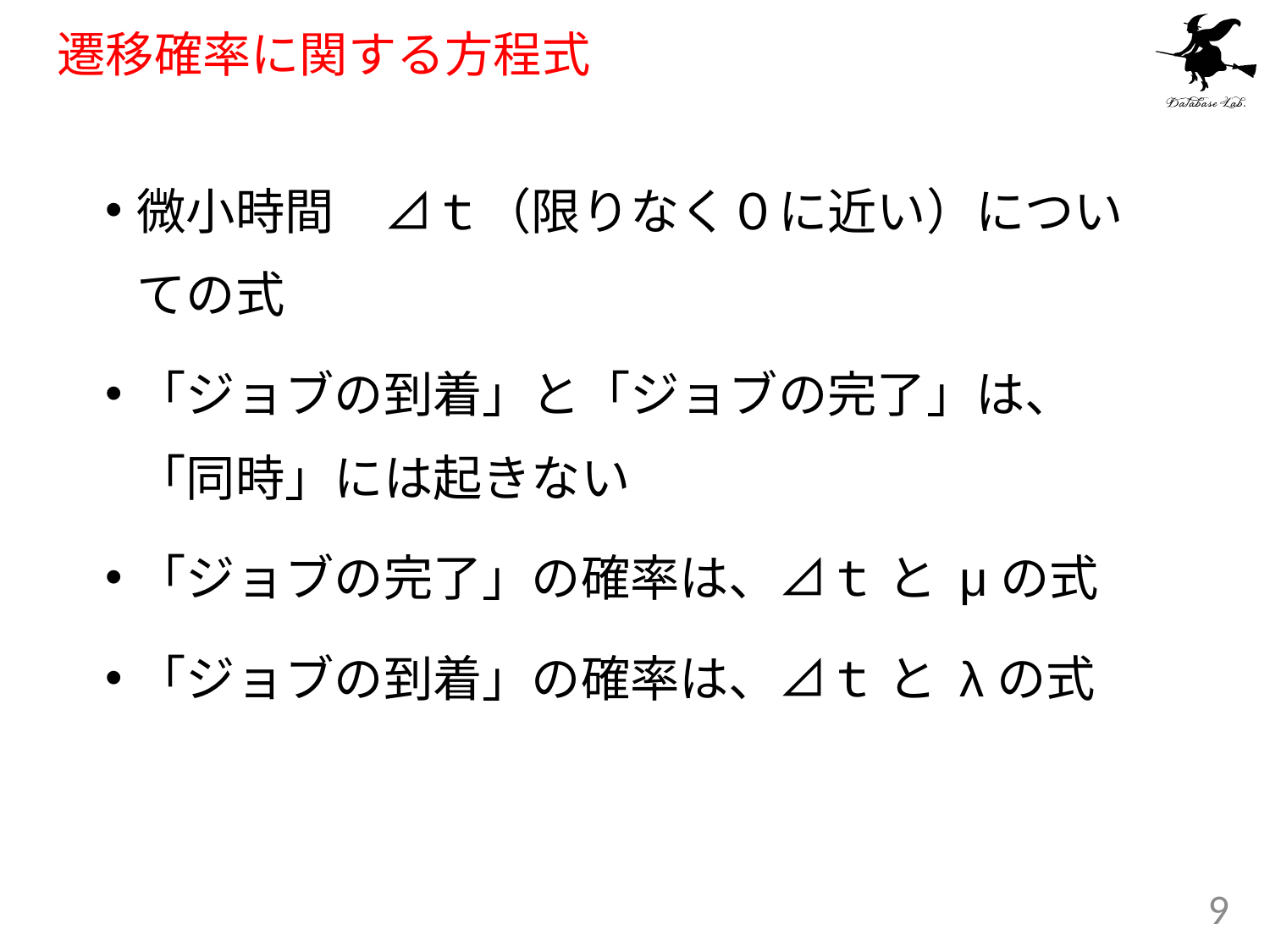

# 遷移確率に関する方程式

微小時間　⊿ｔ（限りなく０に近い）についての式
「ジョブの到着」と「ジョブの完了」は、「同時」には起きない
「ジョブの完了」の確率は、⊿ｔ と μの式
「ジョブの到着」の確率は、⊿ｔ と λの式

9